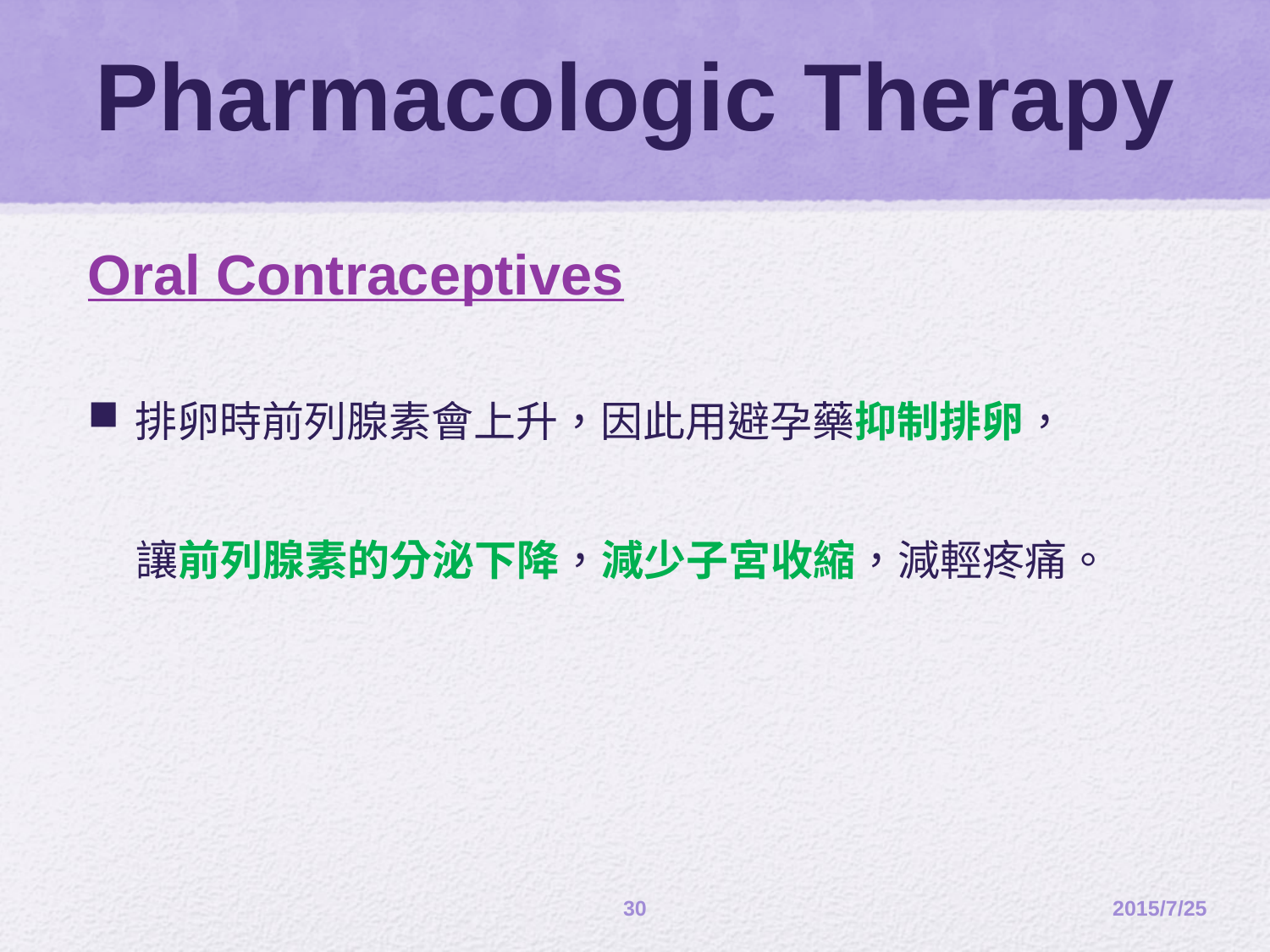

# Pharmacologic Therapy
Oral Contraceptives
排卵時前列腺素會上升，因此用避孕藥抑制排卵，
    讓前列腺素的分泌下降，減少子宮收縮，減輕疼痛。

30
2015/7/25